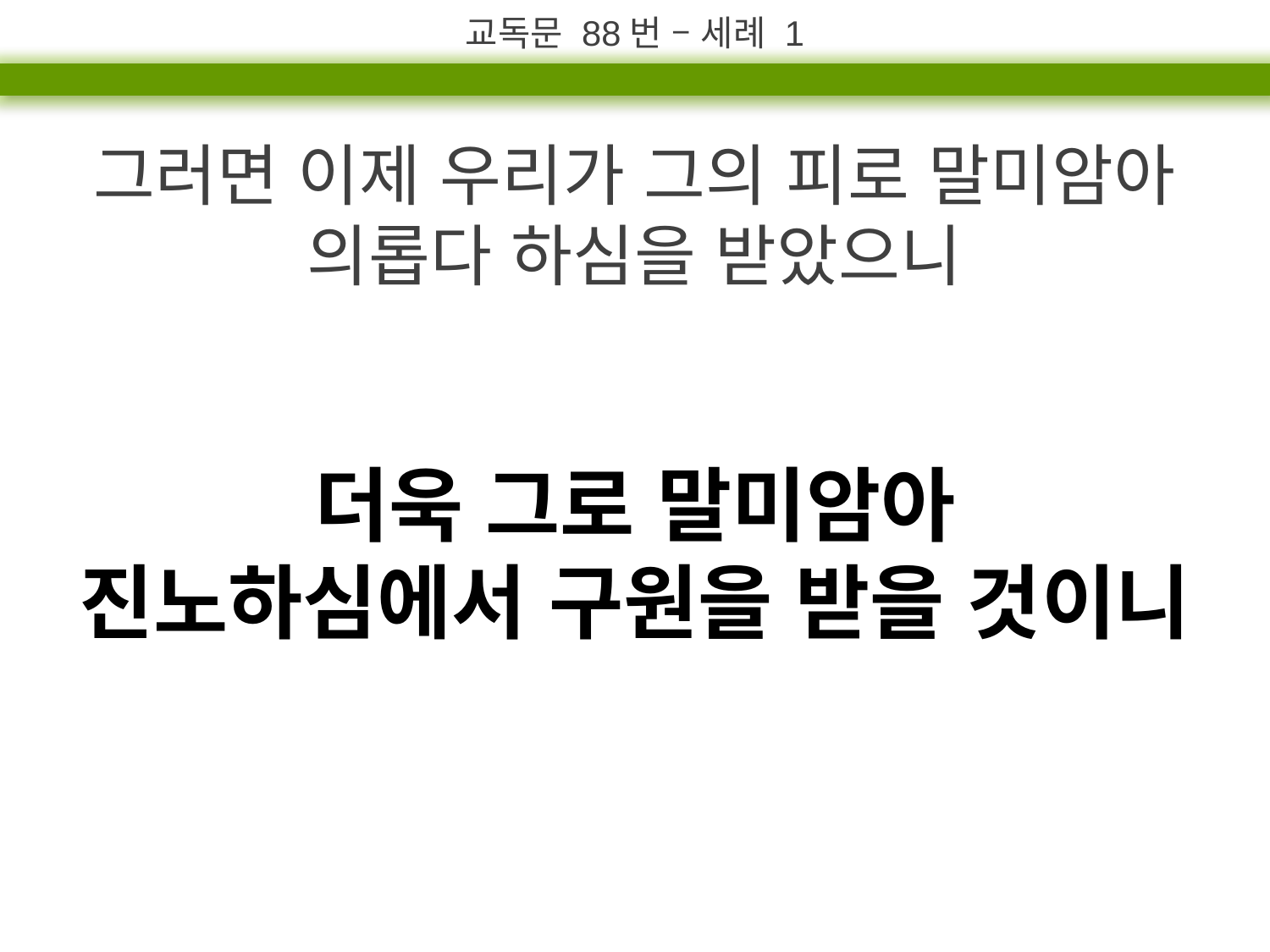

교독문 88번 – 세례 1

그러면 이제 우리가 그의 피로 말미암아
의롭다 하심을 받았으니
더욱 그로 말미암아
진노하심에서 구원을 받을 것이니